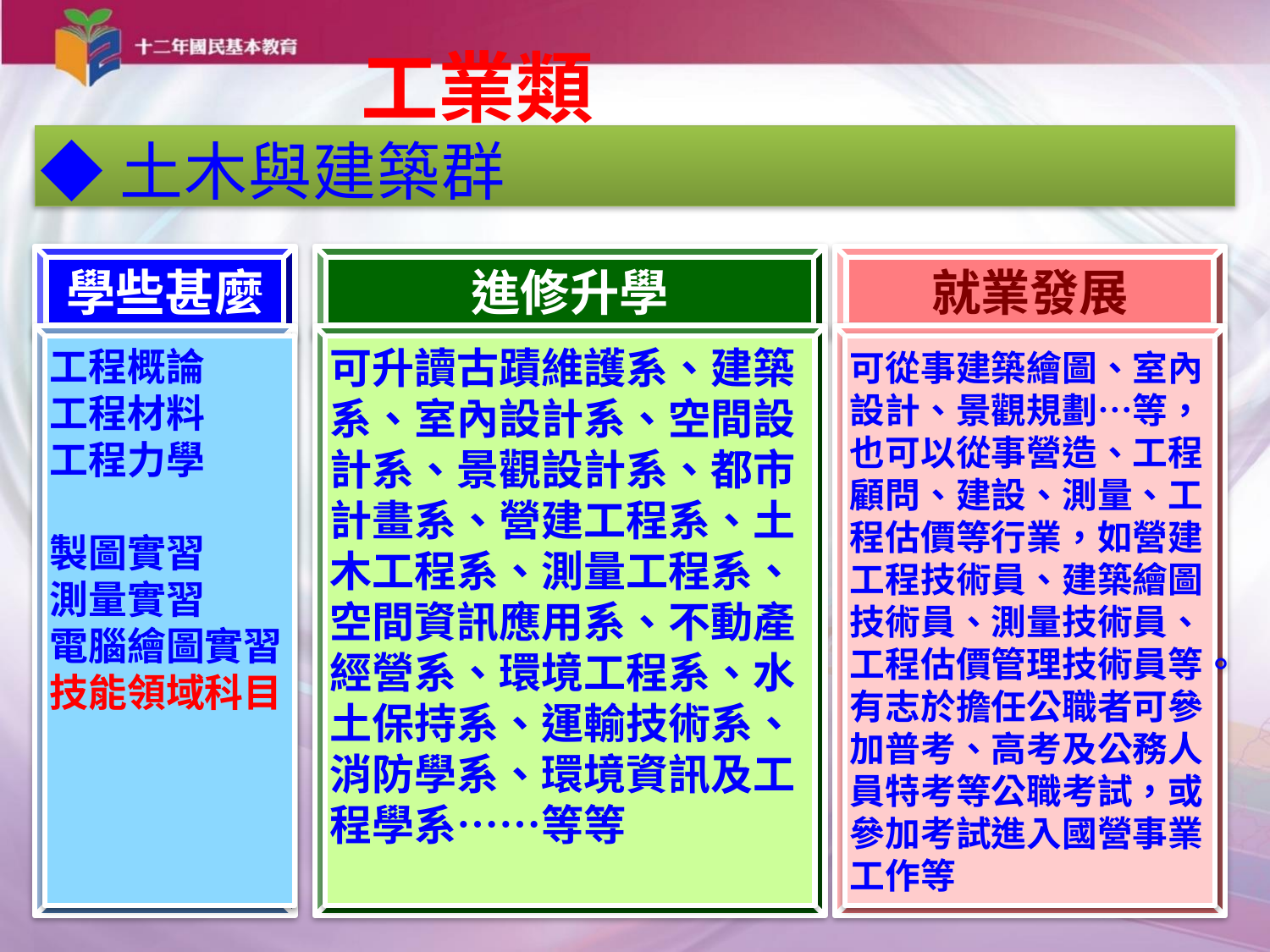

# 工業類
◆土木與建築群
學些甚麼
進修升學
就業發展

工程概論
工程材料
工程力學
製圖實習
測量實習
電腦繪圖實習
技能領域科目

可升讀古蹟維護系、建築系、室內設計系、空間設計系、景觀設計系、都市計畫系、營建工程系、土木工程系、測量工程系、空間資訊應用系、不動產經營系、環境工程系、水土保持系、運輸技術系、消防學系、環境資訊及工程學系……等等

可從事建築繪圖、室內設計、景觀規劃…等，也可以從事營造、工程顧問、建設、測量、工程估價等行業，如營建工程技術員、建築繪圖技術員、測量技術員、工程估價管理技術員等。有志於擔任公職者可參加普考、高考及公務人員特考等公職考試，或參加考試進入國營事業工作等

167